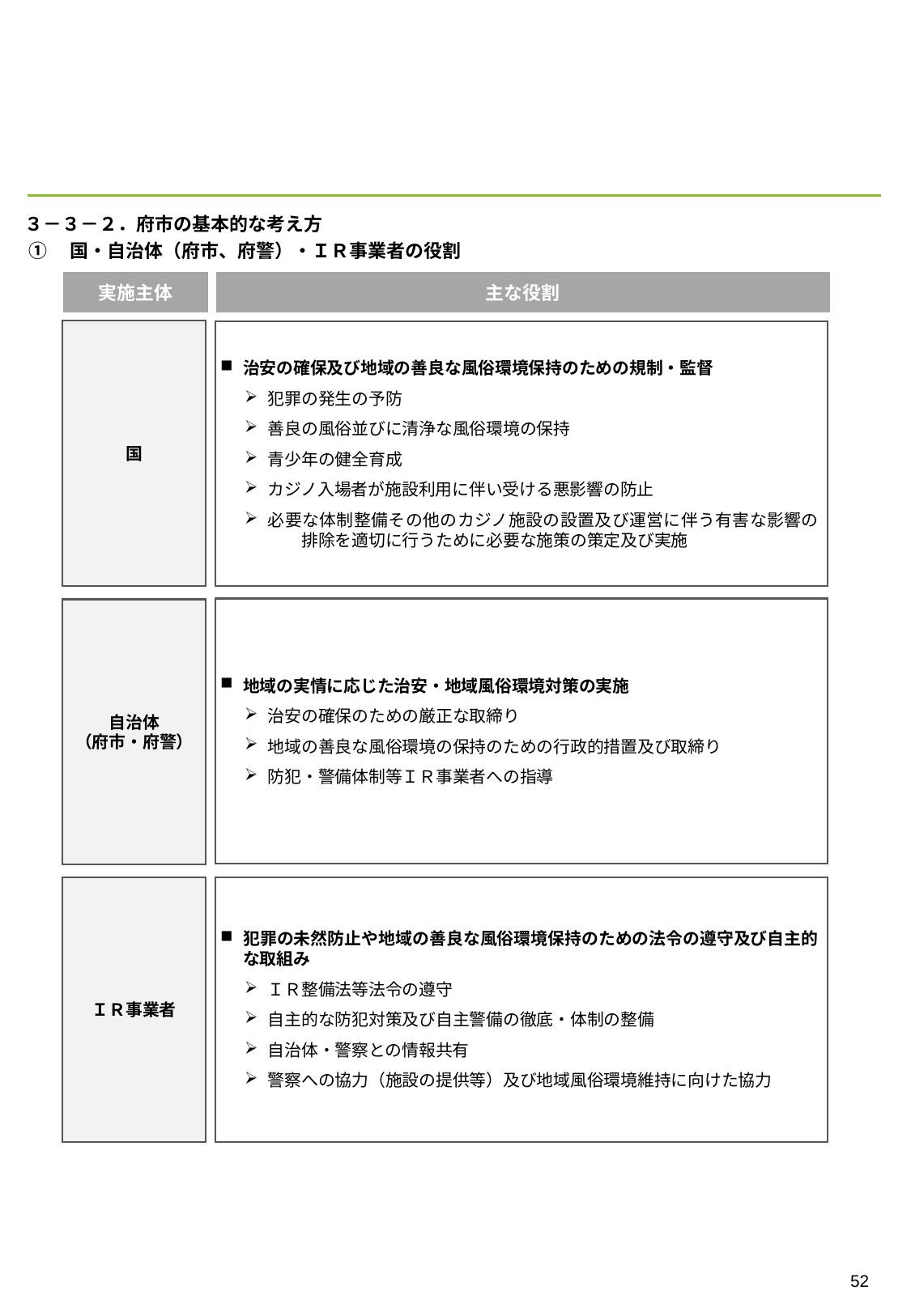

#

３－３－２．府市の基本的な考え方
①　国・自治体（府市、府警）・ＩＲ事業者の役割

実施主体
主な役割
国
治安の確保及び地域の善良な風俗環境保持のための規制・監督
犯罪の発生の予防
善良の風俗並びに清浄な風俗環境の保持
青少年の健全育成
カジノ入場者が施設利用に伴い受ける悪影響の防止
必要な体制整備その他のカジノ施設の設置及び運営に伴う有害な影響の　　排除を適切に行うために必要な施策の策定及び実施
地域の実情に応じた治安・地域風俗環境対策の実施
治安の確保のための厳正な取締り
地域の善良な風俗環境の保持のための行政的措置及び取締り
防犯・警備体制等ＩＲ事業者への指導
自治体
（府市・府警）
ＩＲ事業者
犯罪の未然防止や地域の善良な風俗環境保持のための法令の遵守及び自主的な取組み
ＩＲ整備法等法令の遵守
自主的な防犯対策及び自主警備の徹底・体制の整備
自治体・警察との情報共有
警察への協力（施設の提供等）及び地域風俗環境維持に向けた協力
52